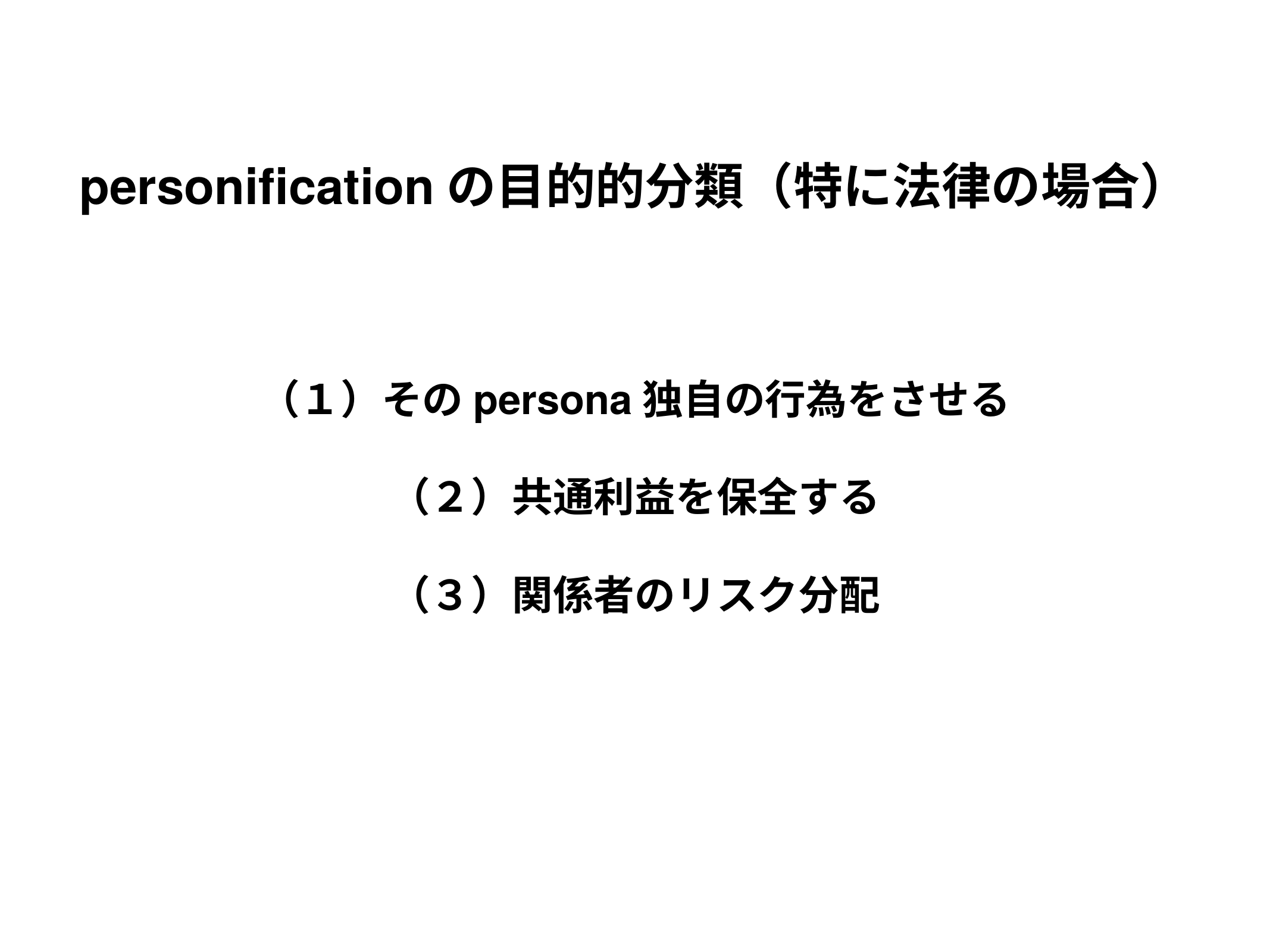

personificationの目的的分類（特に法律の場合）
（１）そのpersona独自の行為をさせる

（２）共通利益を保全する

（３）関係者のリスク分配